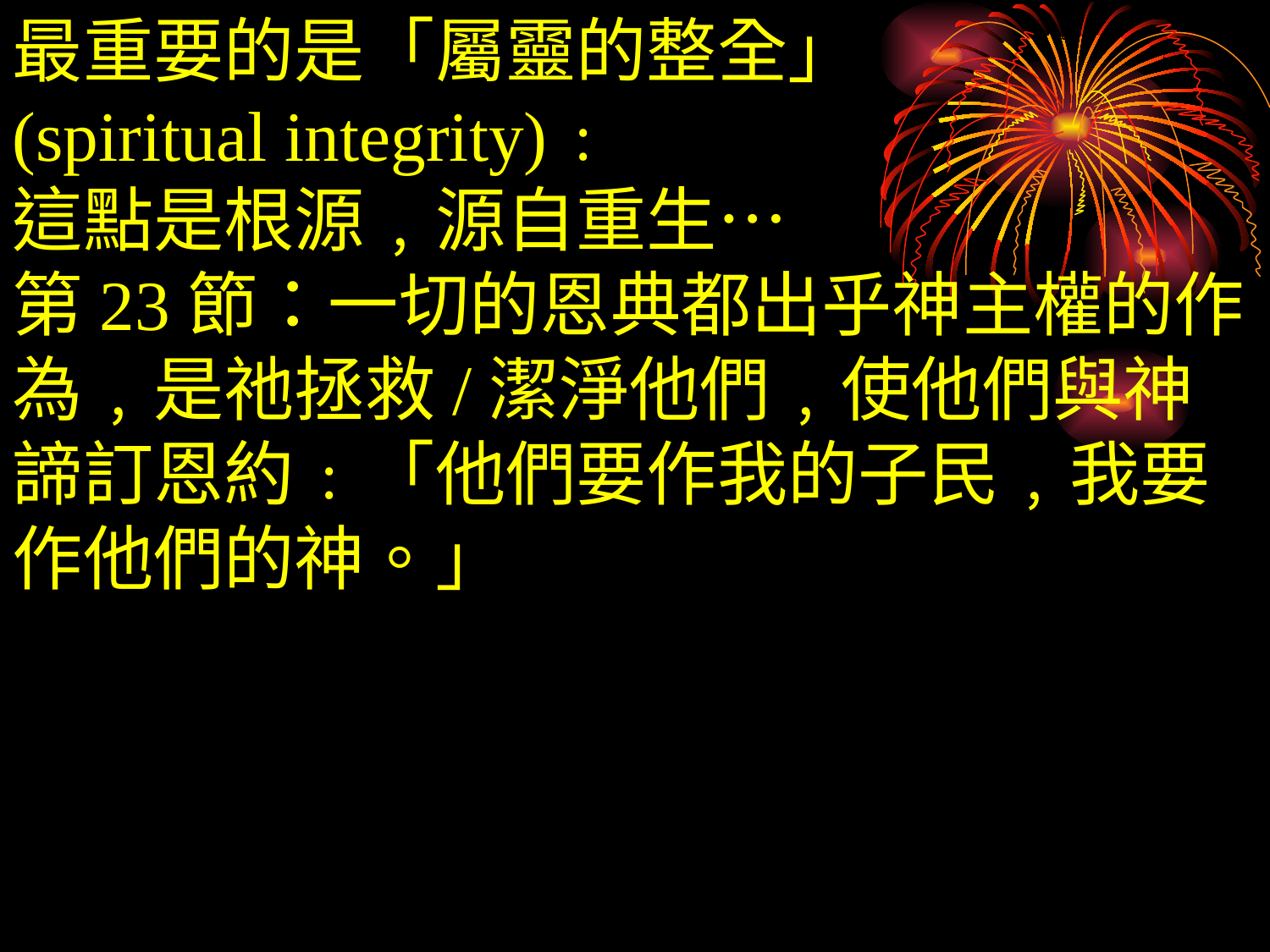

最重要的是「屬靈的整全」
(spiritual integrity)﹕
這點是根源﹐源自重生…
第23節：一切的恩典都出乎神主權的作為﹐是祂拯救/潔淨他們﹐使他們與神諦訂恩約﹕「他們要作我的子民﹐我要作他們的神。」